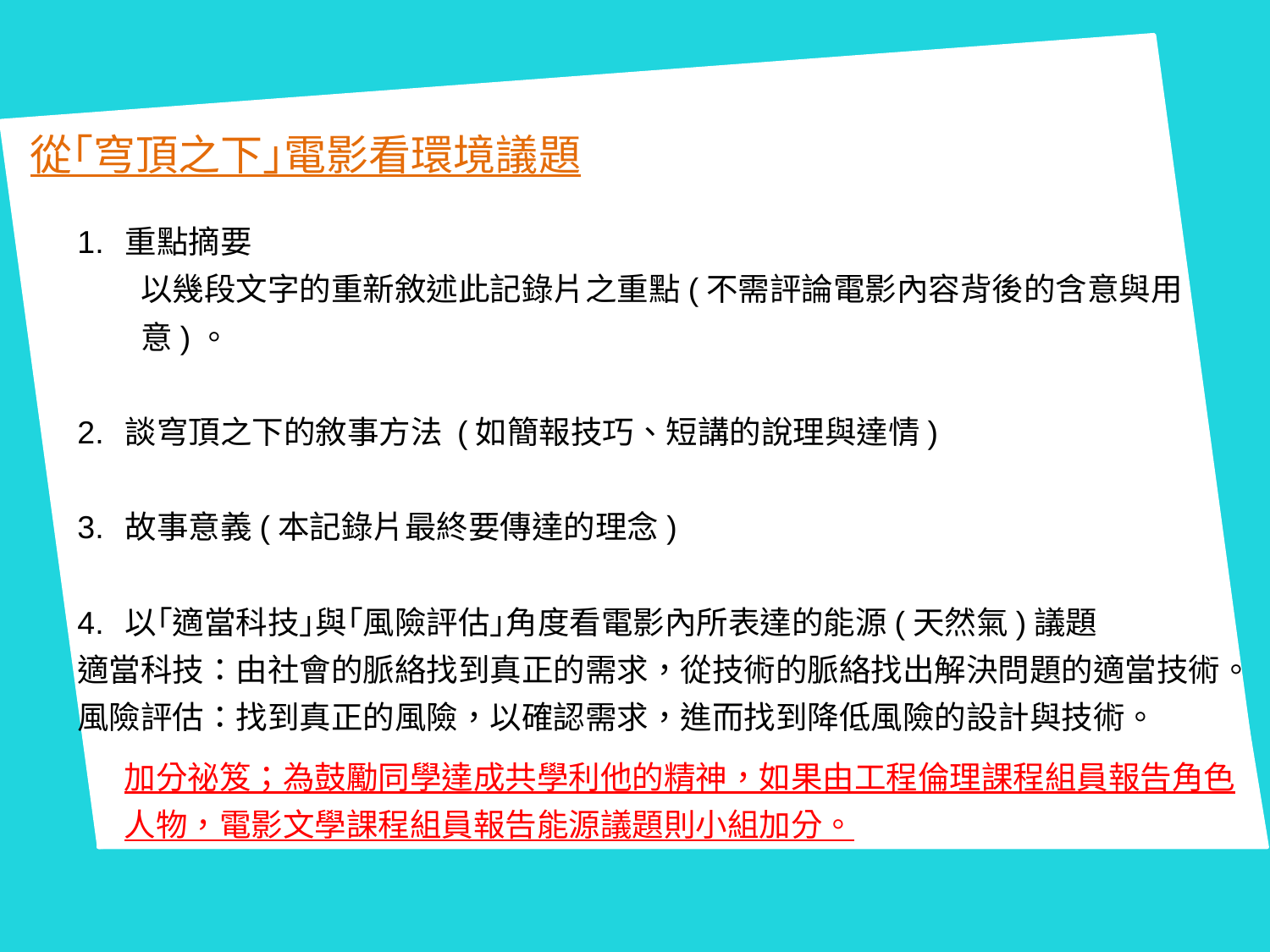

從｢穹頂之下｣電影看環境議題
重點摘要
以幾段文字的重新敘述此記錄片之重點(不需評論電影內容背後的含意與用意)。

談穹頂之下的敘事方法 (如簡報技巧、短講的說理與達情)

故事意義(本記錄片最終要傳達的理念)

以｢適當科技｣與｢風險評估｣角度看電影內所表達的能源(天然氣)議題
適當科技：由社會的脈絡找到真正的需求，從技術的脈絡找出解決問題的適當技術。
風險評估：找到真正的風險，以確認需求，進而找到降低風險的設計與技術。
加分祕笈；為鼓勵同學達成共學利他的精神，如果由工程倫理課程組員報告角色人物，電影文學課程組員報告能源議題則小組加分。